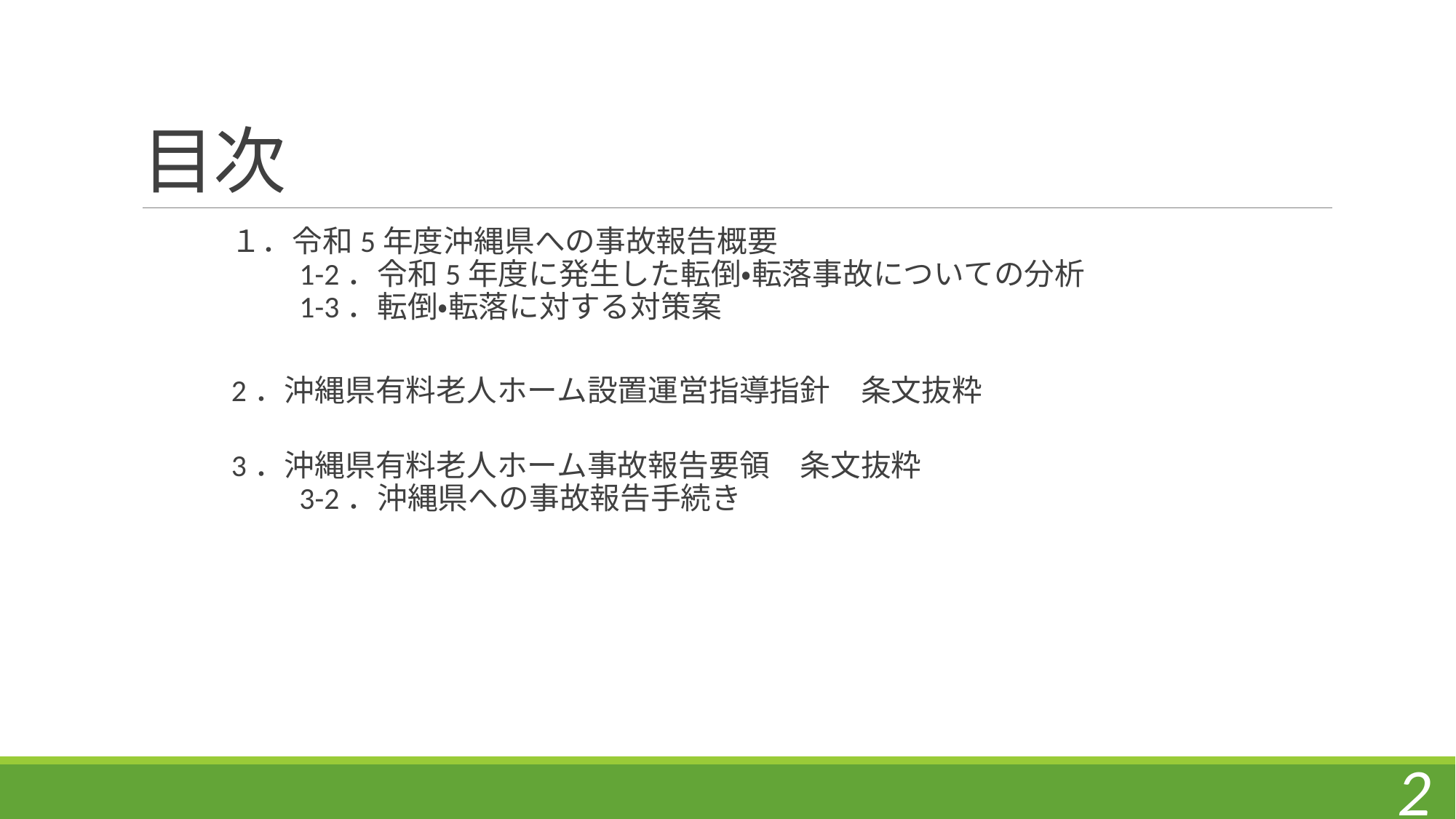

# 目次
１．令和5年度沖縄県への事故報告概要
　　1-2．令和5年度に発生した転倒・転落事故についての分析
　　1-3．転倒・転落に対する対策案

2．沖縄県有料老人ホーム設置運営指導指針　条文抜粋
3．沖縄県有料老人ホーム事故報告要領　条文抜粋
　　3-2．沖縄県への事故報告手続き
2